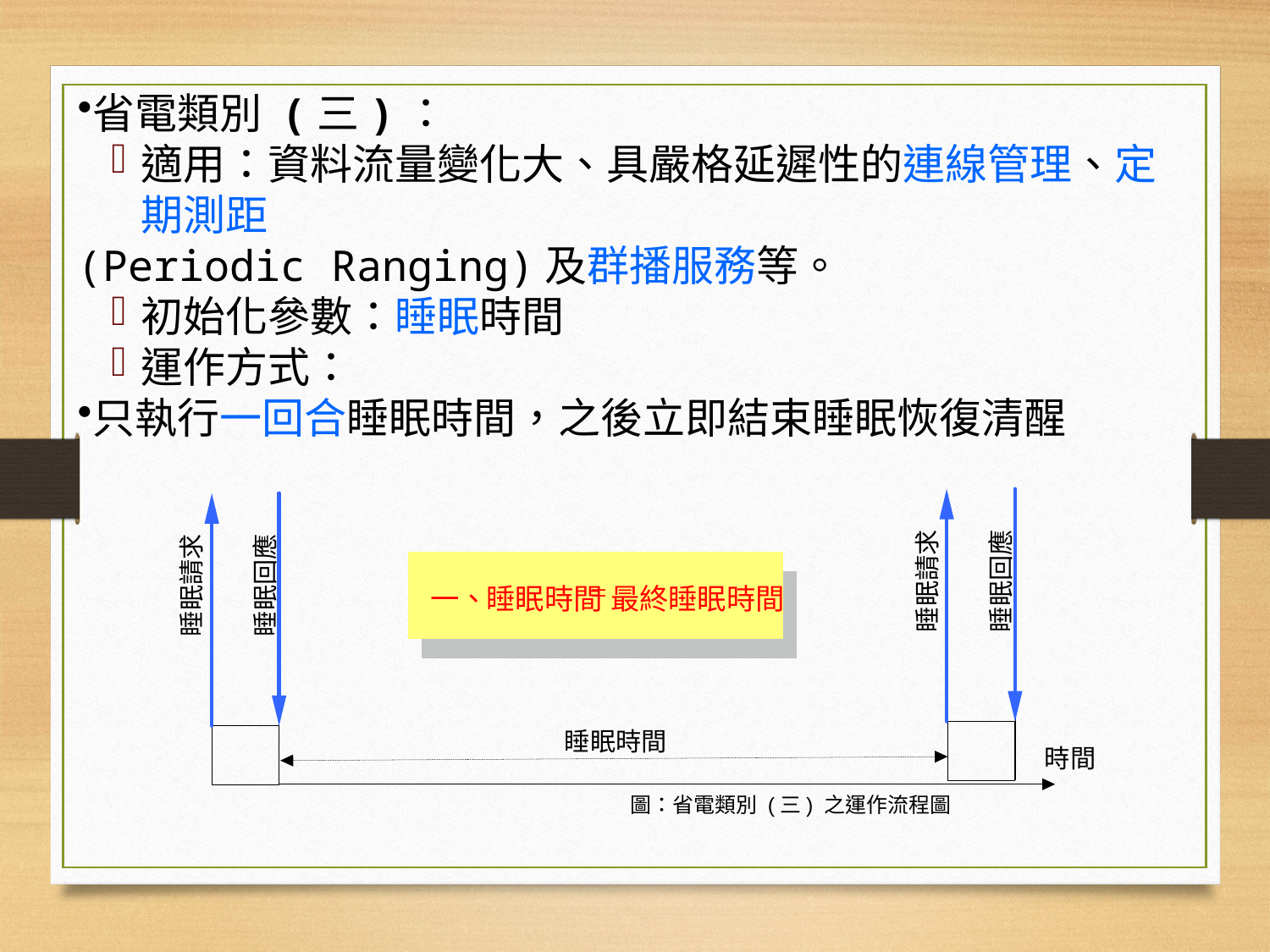

省電類別 (三)：
適用：資料流量變化大、具嚴格延遲性的連線管理、定期測距
(Periodic Ranging)及群播服務等。
初始化參數：睡眠時間
運作方式：
只執行一回合睡眠時間，之後立即結束睡眠恢復清醒

睡眠請求
睡眠回應
睡眠請求
睡眠回應

=

一、
睡眠時間
最終睡眠時間

睡眠時間

時間

圖：省電類別 (三) 之運作流程圖